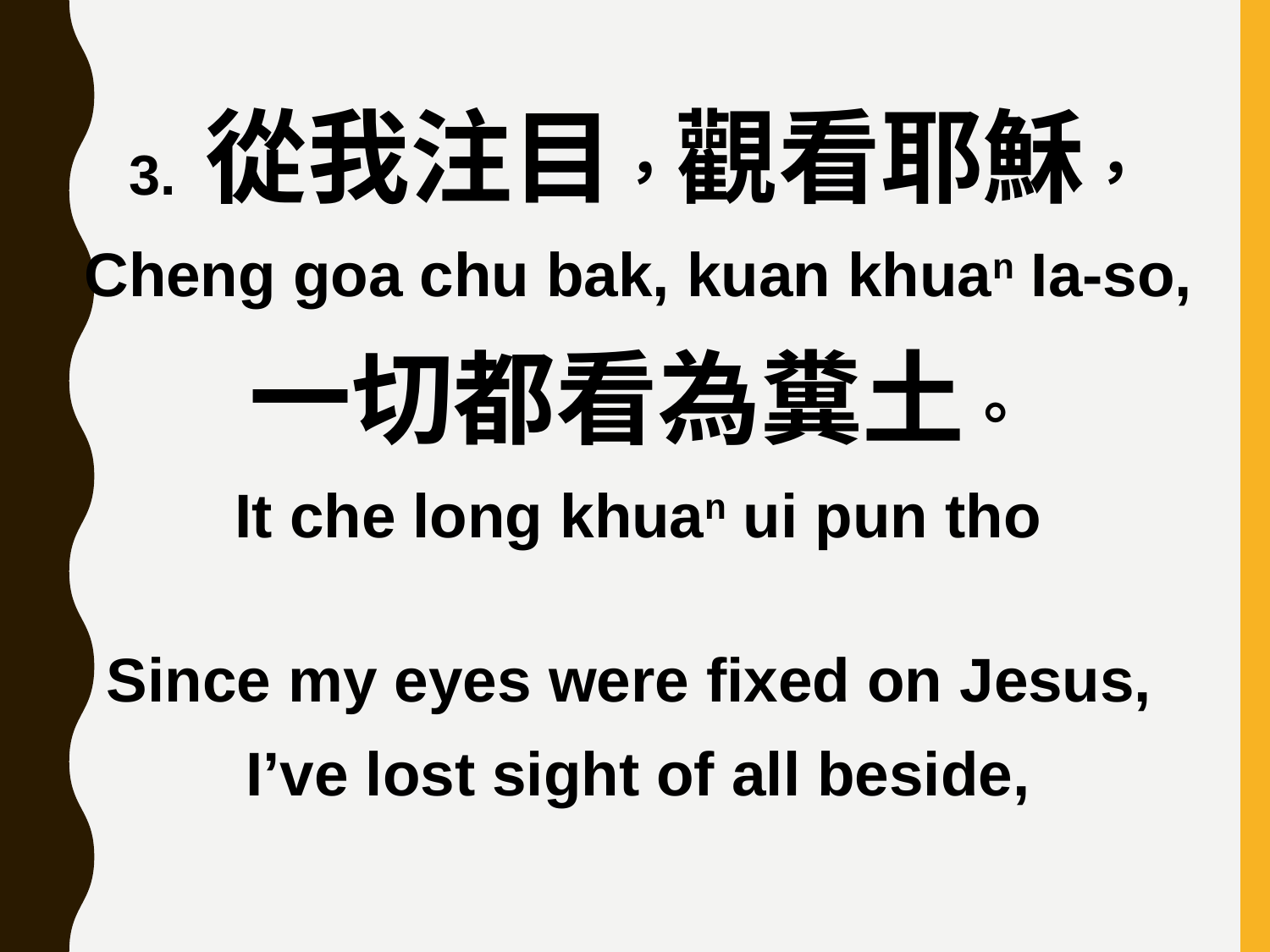

3. 從我注目，觀看耶穌，
Cheng goa chu bak, kuan khuan Ia-so,
一切都看為糞土。
It che long khuan ui pun tho

Since my eyes were fixed on Jesus,
I’ve lost sight of all beside,